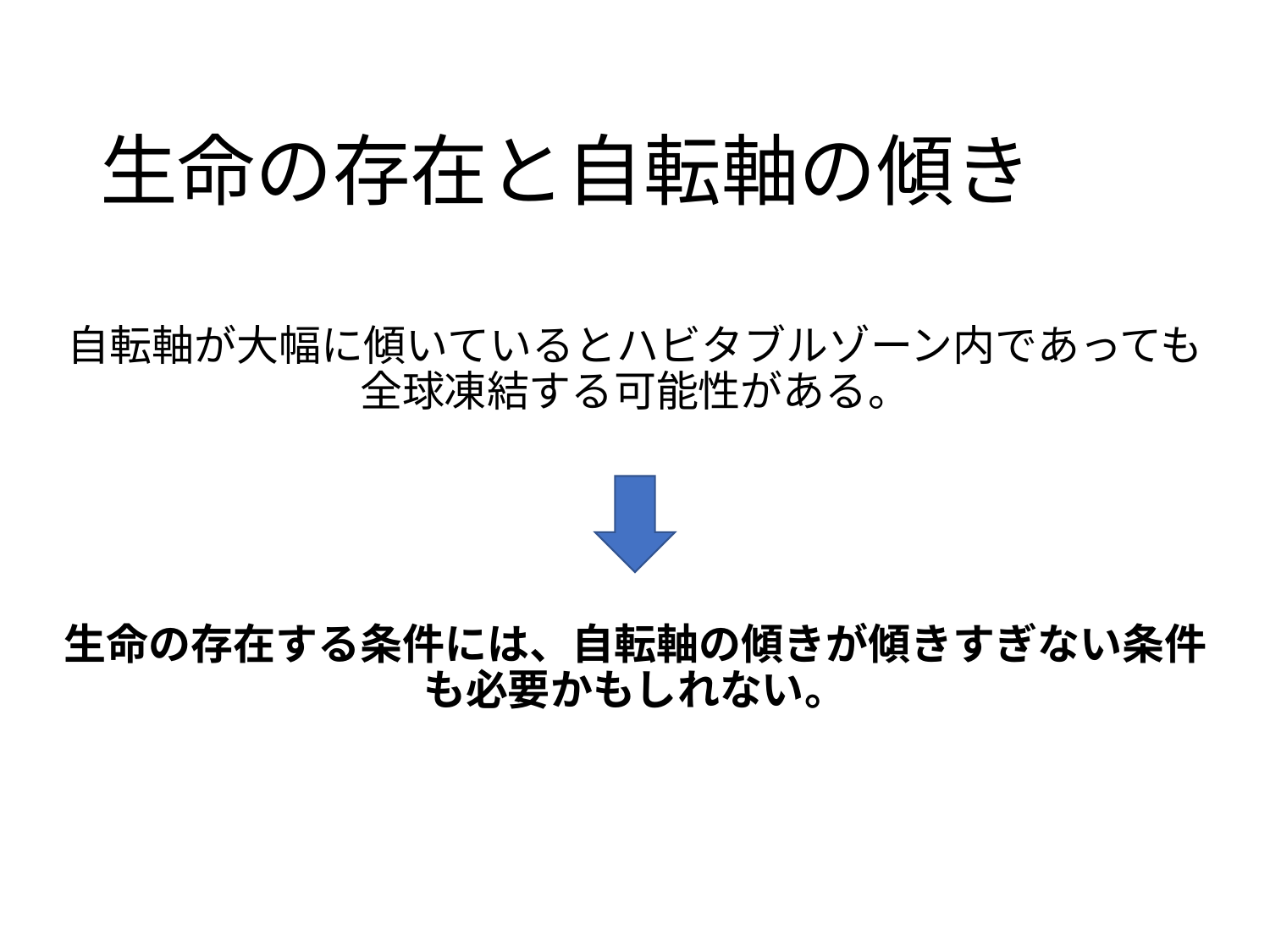

# 生命の存在と自転軸の傾き
自転軸が大幅に傾いているとハビタブルゾーン内であっても全球凍結する可能性がある。

生命の存在する条件には、自転軸の傾きが傾きすぎない条件も必要かもしれない。